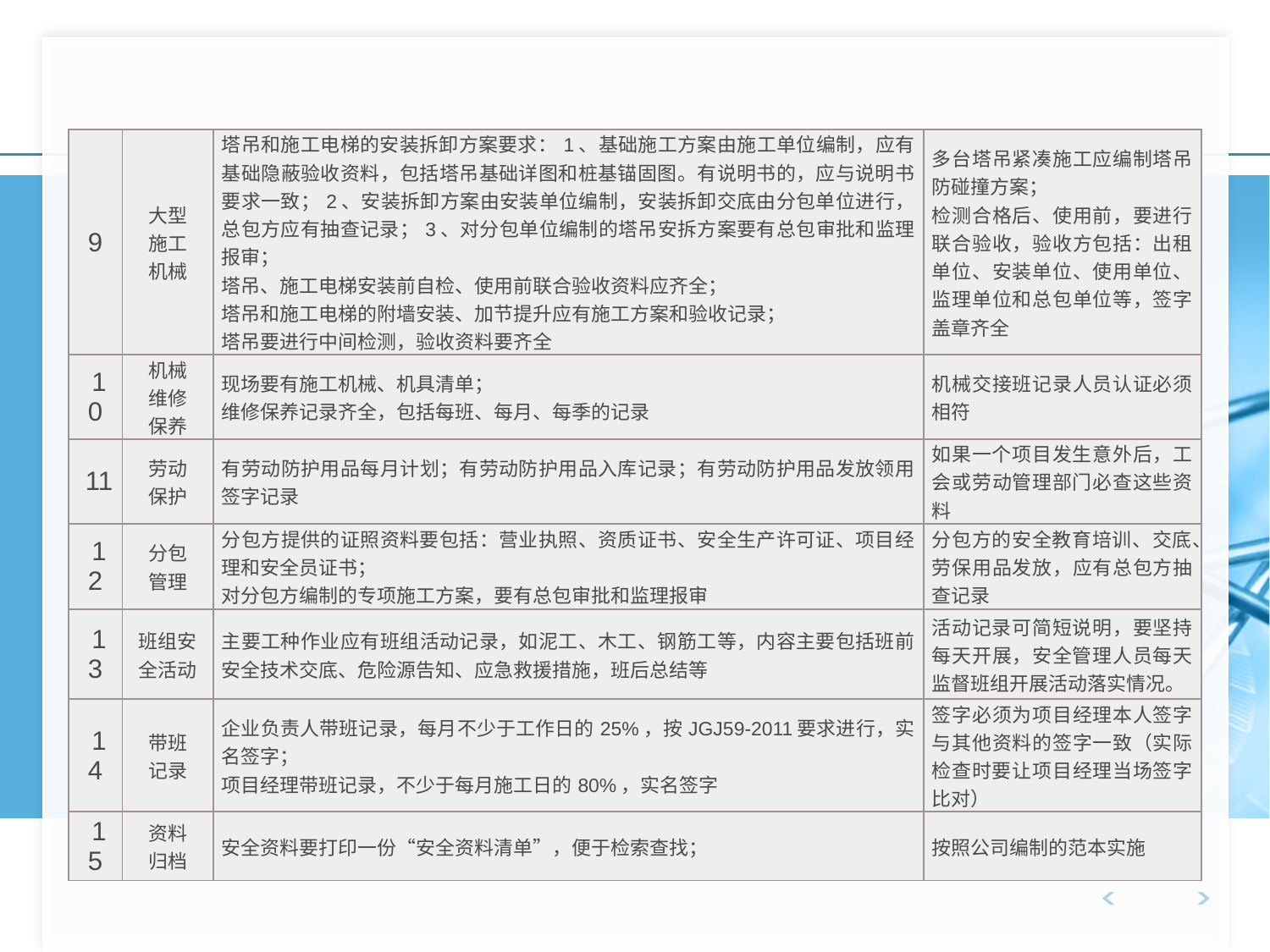

| 9 | 大型 施工 机械 | 塔吊和施工电梯的安装拆卸方案要求：1、基础施工方案由施工单位编制，应有基础隐蔽验收资料，包括塔吊基础详图和桩基锚固图。有说明书的，应与说明书要求一致；2、安装拆卸方案由安装单位编制，安装拆卸交底由分包单位进行，总包方应有抽查记录；3、对分包单位编制的塔吊安拆方案要有总包审批和监理报审； 塔吊、施工电梯安装前自检、使用前联合验收资料应齐全； 塔吊和施工电梯的附墙安装、加节提升应有施工方案和验收记录； 塔吊要进行中间检测，验收资料要齐全 | 多台塔吊紧凑施工应编制塔吊防碰撞方案； 检测合格后、使用前，要进行联合验收，验收方包括：出租单位、安装单位、使用单位、监理单位和总包单位等，签字盖章齐全 |
| --- | --- | --- | --- |
| 10 | 机械 维修 保养 | 现场要有施工机械、机具清单； 维修保养记录齐全，包括每班、每月、每季的记录 | 机械交接班记录人员认证必须相符 |
| 11 | 劳动 保护 | 有劳动防护用品每月计划；有劳动防护用品入库记录；有劳动防护用品发放领用签字记录 | 如果一个项目发生意外后，工会或劳动管理部门必查这些资料 |
| 12 | 分包 管理 | 分包方提供的证照资料要包括：营业执照、资质证书、安全生产许可证、项目经理和安全员证书； 对分包方编制的专项施工方案，要有总包审批和监理报审 | 分包方的安全教育培训、交底、劳保用品发放，应有总包方抽查记录 |
| 13 | 班组安全活动 | 主要工种作业应有班组活动记录，如泥工、木工、钢筋工等，内容主要包括班前安全技术交底、危险源告知、应急救援措施，班后总结等 | 活动记录可简短说明，要坚持每天开展，安全管理人员每天监督班组开展活动落实情况。 |
| 14 | 带班 记录 | 企业负责人带班记录，每月不少于工作日的25%，按JGJ59-2011要求进行，实名签字； 项目经理带班记录，不少于每月施工日的80%，实名签字 | 签字必须为项目经理本人签字与其他资料的签字一致（实际检查时要让项目经理当场签字比对） |
| 15 | 资料 归档 | 安全资料要打印一份“安全资料清单”，便于检索查找； | 按照公司编制的范本实施 |